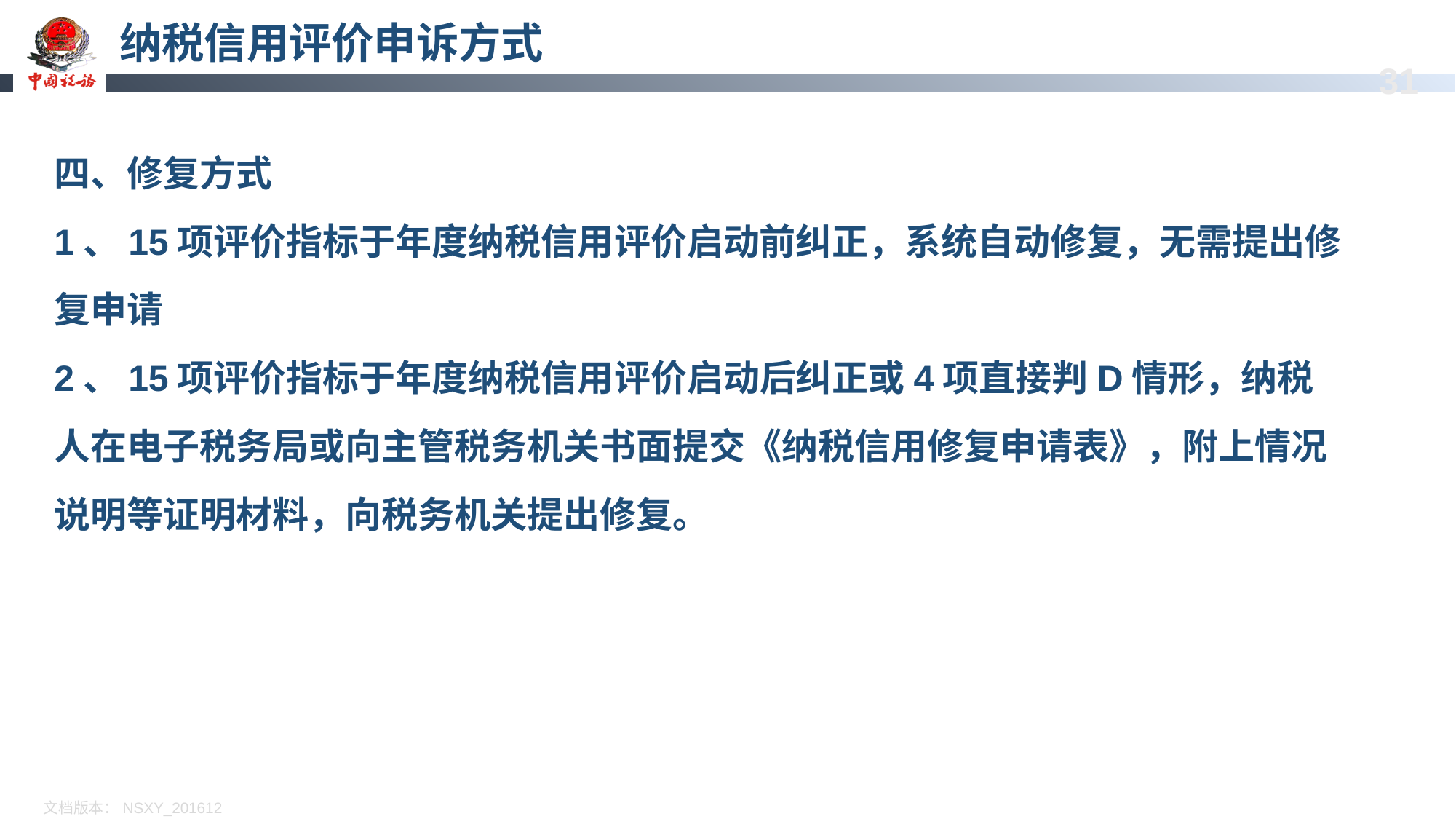

# 纳税信用评价申诉方式
四、修复方式
1、15项评价指标于年度纳税信用评价启动前纠正，系统自动修复，无需提出修复申请
2、15项评价指标于年度纳税信用评价启动后纠正或4项直接判D情形，纳税人在电子税务局或向主管税务机关书面提交《纳税信用修复申请表》，附上情况说明等证明材料，向税务机关提出修复。